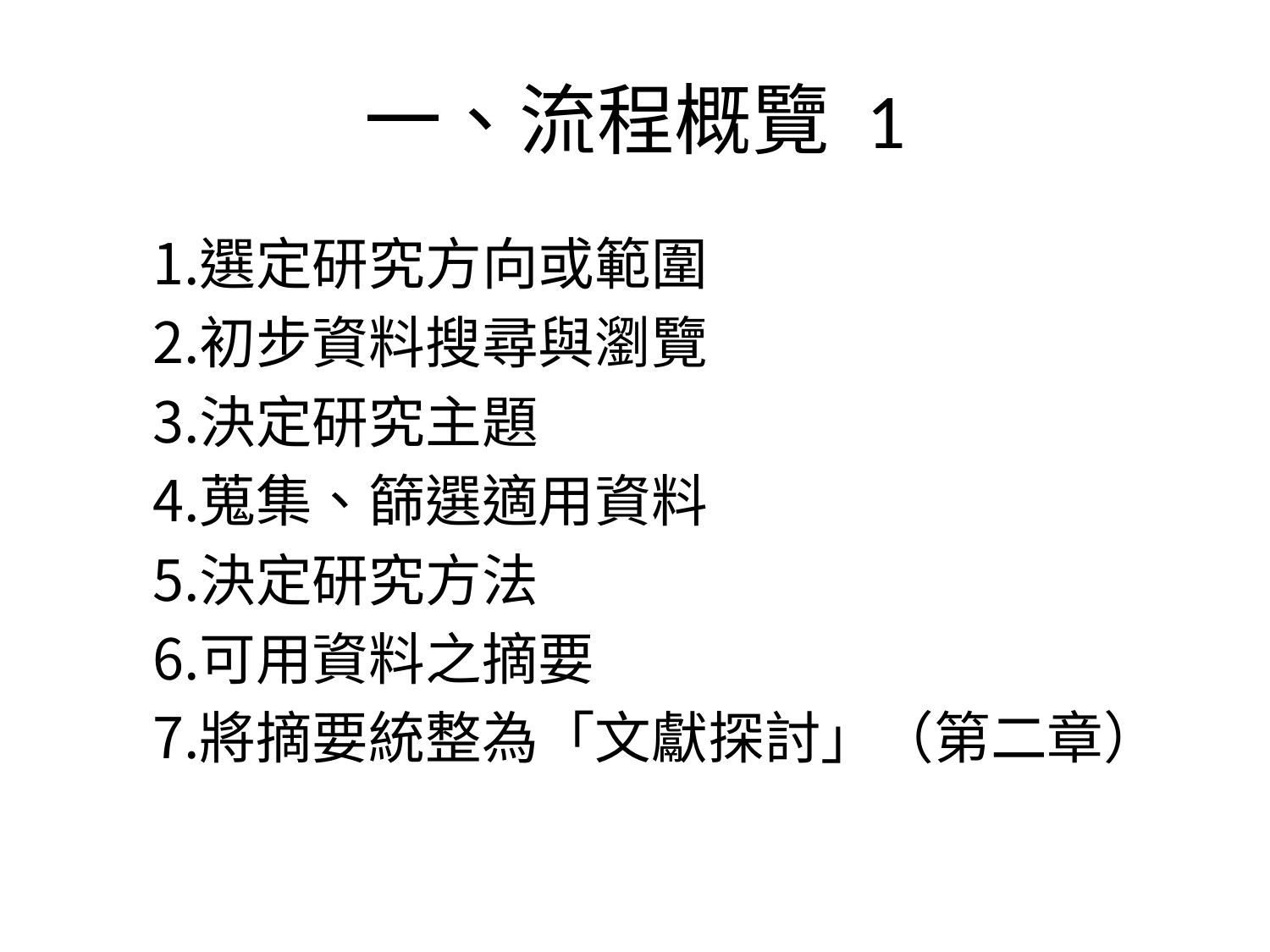

# 一、流程概覽 1
選定研究方向或範圍
初步資料搜尋與瀏覽
決定研究主題
蒐集、篩選適用資料
決定研究方法
可用資料之摘要
將摘要統整為「文獻探討」（第二章）